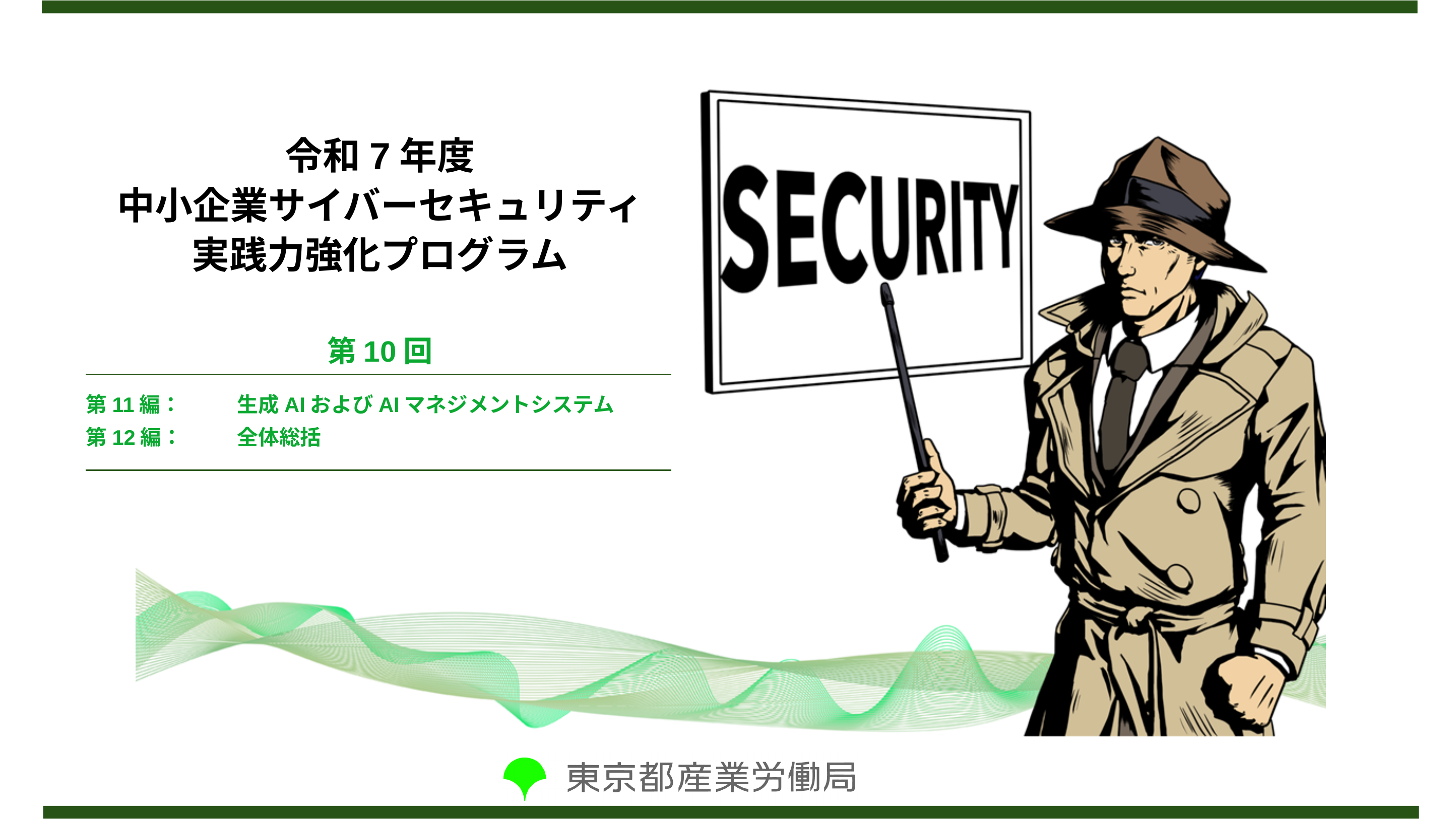

令和7年度
中小企業サイバーセキュリティ
実践力強化プログラム
第10回

第11編：	生成AIおよびAIマネジメントシステム
第12編：	全体総括